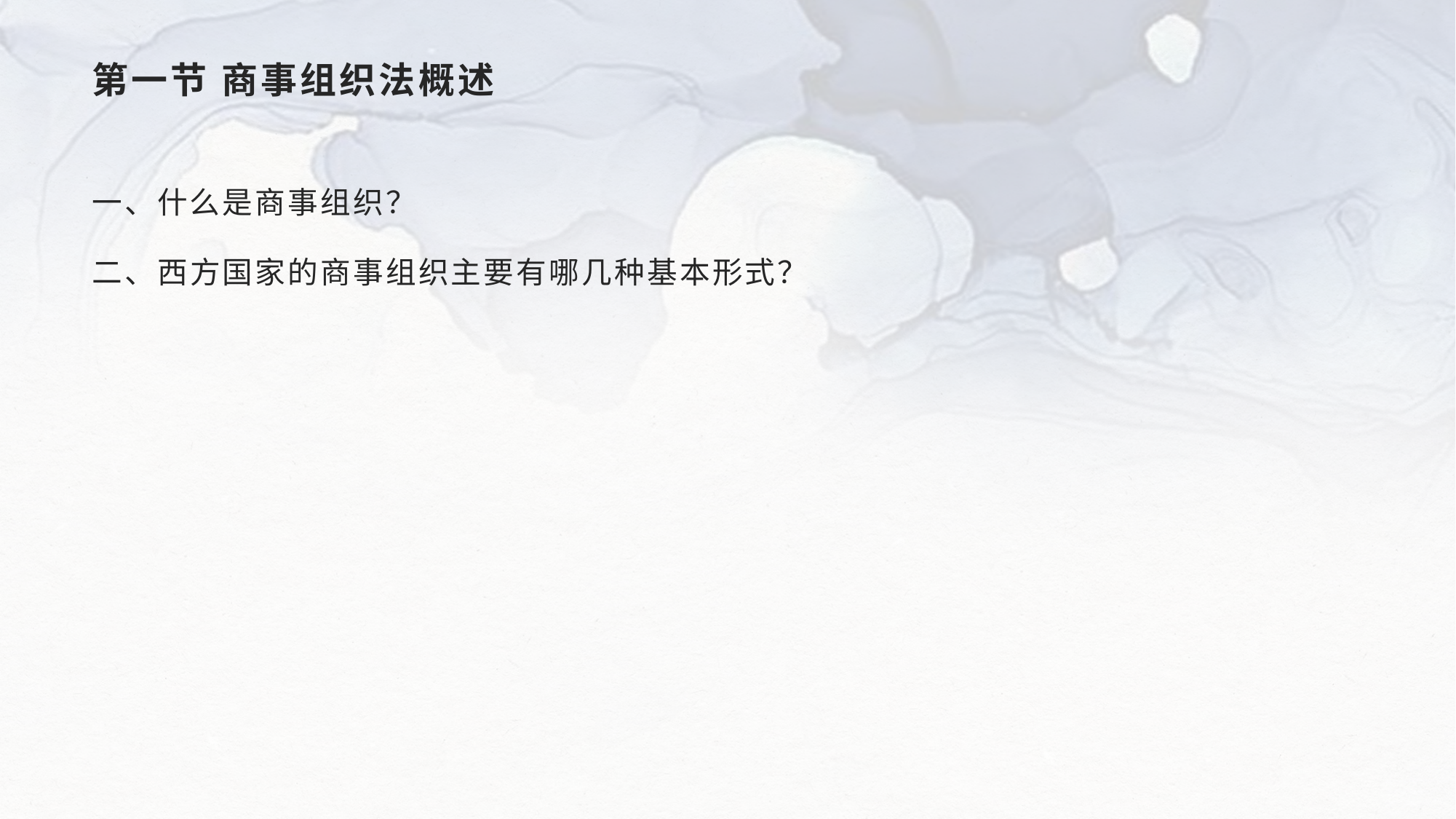

# 第一节 商事组织法概述

一、什么是商事组织？
二、西方国家的商事组织主要有哪几种基本形式？